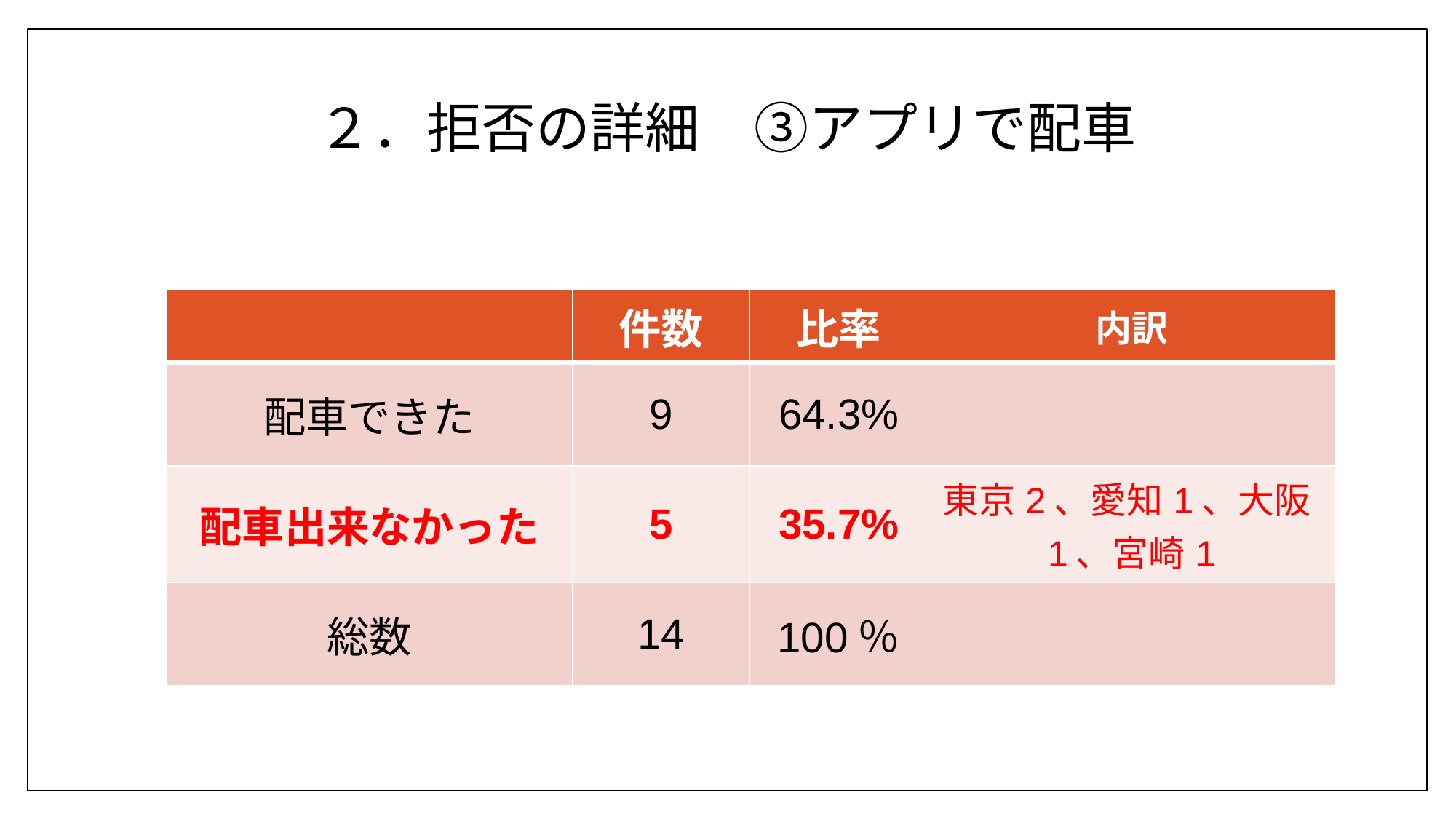

# ２．拒否の詳細　③アプリで配車
|  | 件数 | 比率 | 内訳 |
| --- | --- | --- | --- |
| 配車できた | 9 | 64.3% |  |
| 配車出来なかった | 5 | 35.7% | 東京2、愛知1、大阪1、宮崎1 |
| 総数 | 14 | 100％ |  |